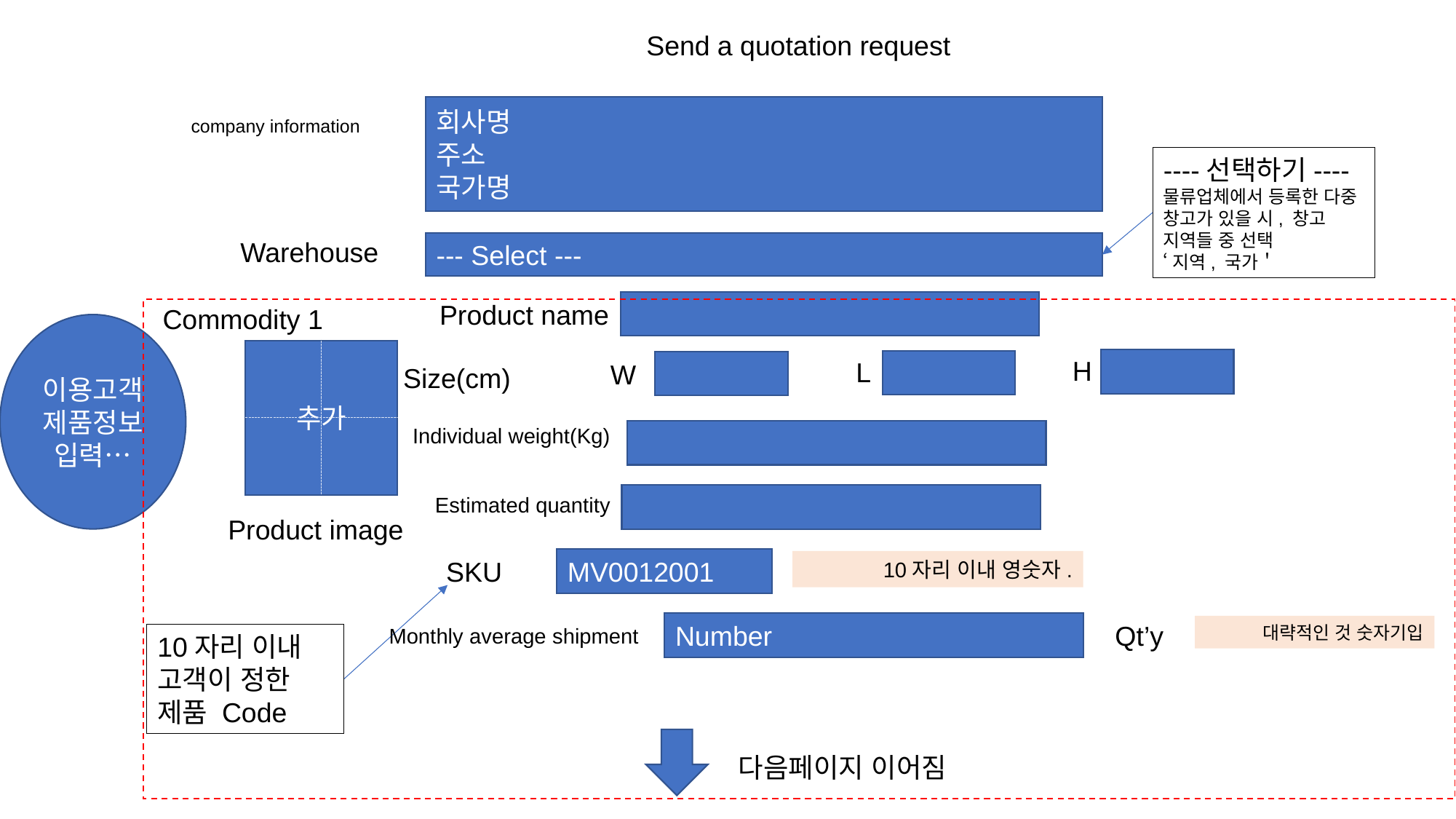

Send a quotation request
회사명
주소
국가명
company information
----선택하기----
물류업체에서 등록한 다중 창고가 있을 시, 창고 지역들 중 선택
‘지역, 국가＇
Warehouse
--- Select ---

Product name
Commodity 1

이용고객
제품정보 입력…
추가
H
L

W
Size(cm)
Individual weight(Kg)

Estimated quantity
Product image
MV0012001
SKU
10자리 이내 영숫자.
Number
Qt’y
대략적인 것 숫자기입
Monthly average shipment
10자리 이내
고객이 정한 제품 Code

다음페이지 이어짐